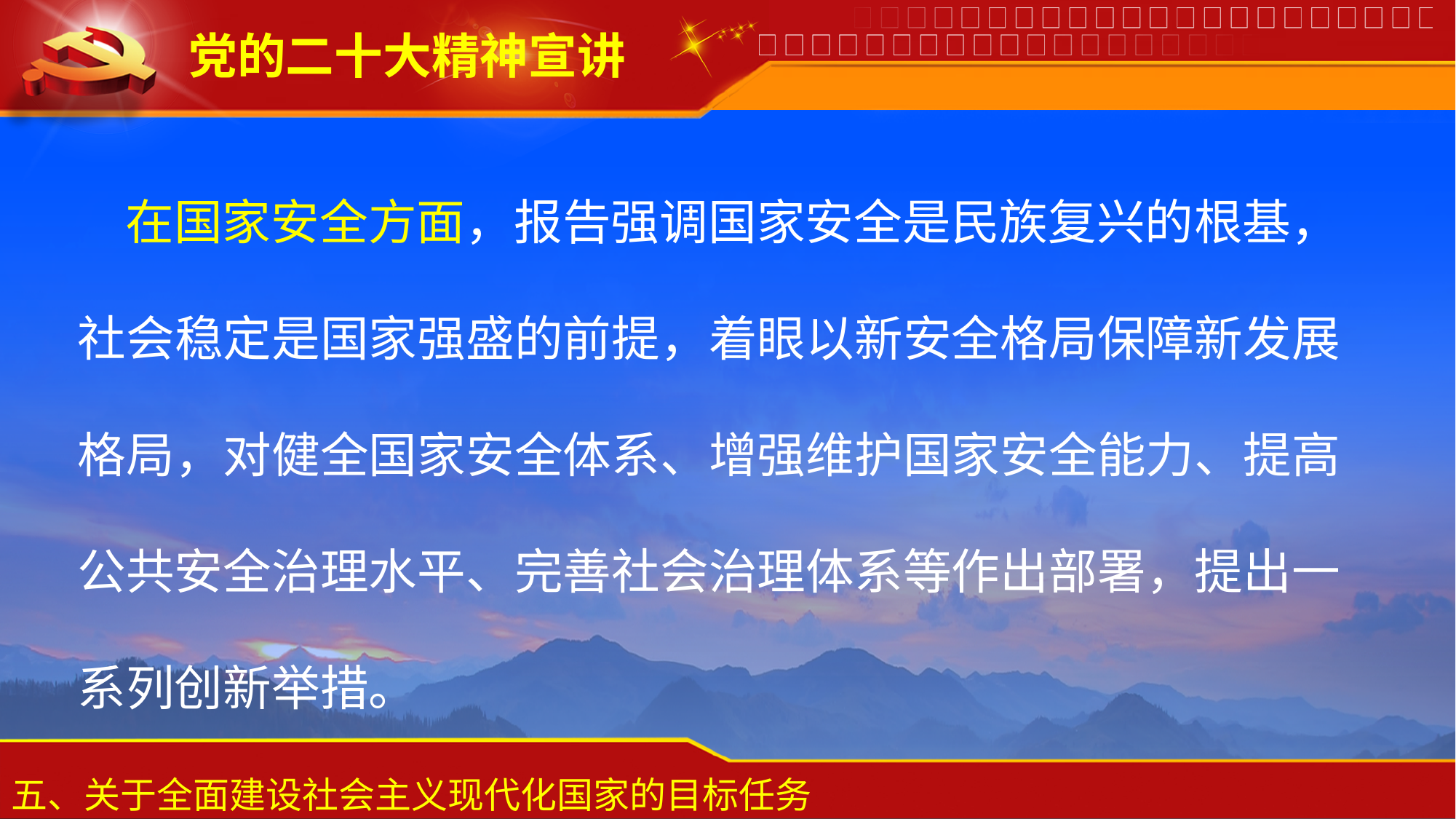

党的二十大精神宣讲
    在国家安全方面，报告强调国家安全是民族复兴的根基，社会稳定是国家强盛的前提，着眼以新安全格局保障新发展格局，对健全国家安全体系、增强维护国家安全能力、提高公共安全治理水平、完善社会治理体系等作出部署，提出一系列创新举措。
五、关于全面建设社会主义现代化国家的目标任务